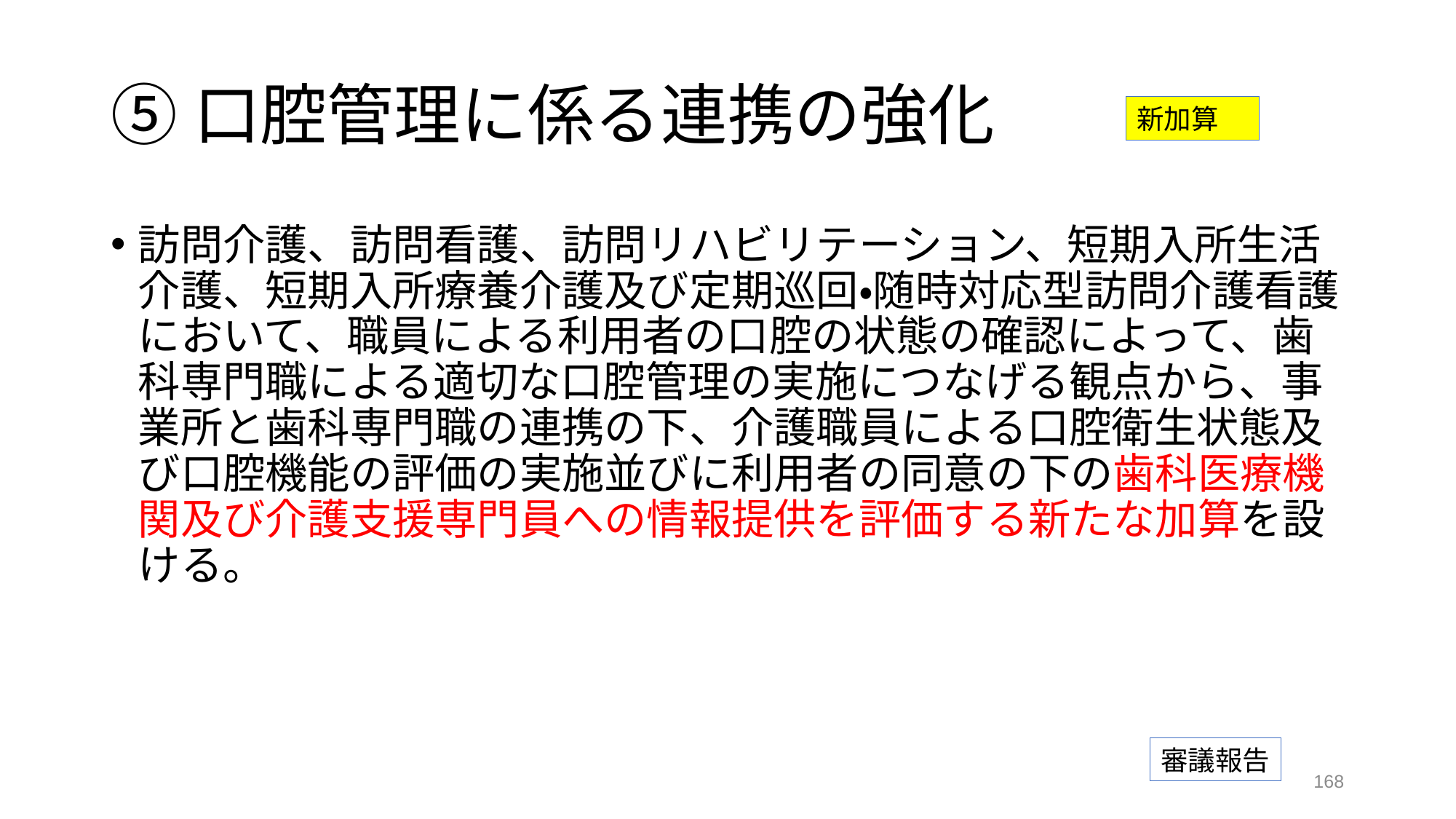

# ⑤口腔管理に係る連携の強化
新加算
訪問介護、訪問看護、訪問リハビリテーション、短期入所生活介護、短期入所療養介護及び定期巡回・随時対応型訪問介護看護において、職員による利用者の口腔の状態の確認によって、歯科専門職による適切な口腔管理の実施につなげる観点から、事業所と歯科専門職の連携の下、介護職員による口腔衛生状態及び口腔機能の評価の実施並びに利用者の同意の下の歯科医療機関及び介護支援専門員への情報提供を評価する新たな加算を設ける。
審議報告
168